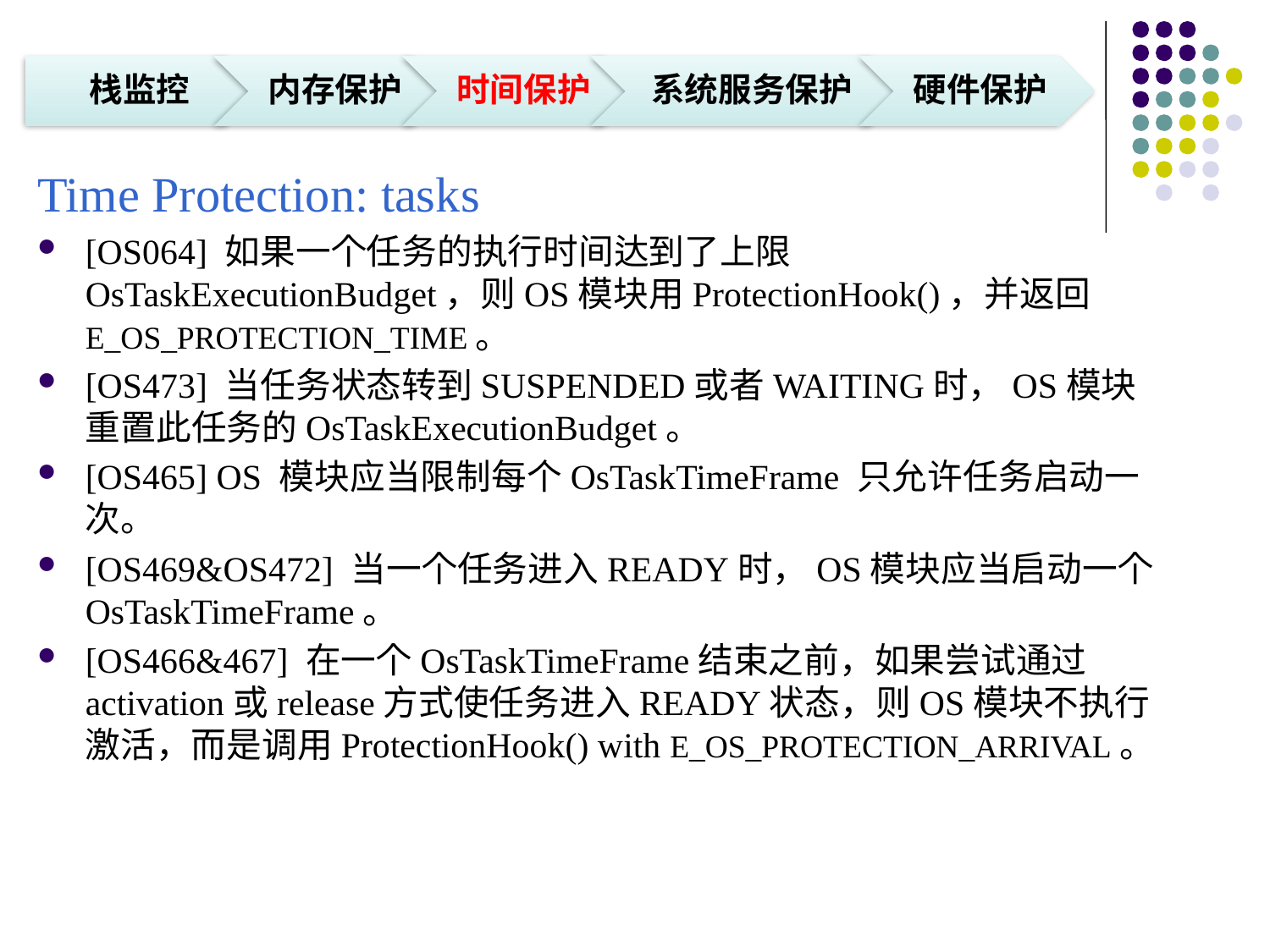

栈监控
内存保护
时间保护
系统服务保护
硬件保护
Time Protection: tasks
[OS064] 如果一个任务的执行时间达到了上限OsTaskExecutionBudget，则OS模块用ProtectionHook()，并返回E_OS_PROTECTION_TIME。
[OS473] 当任务状态转到SUSPENDED或者WAITING时，OS模块重置此任务的OsTaskExecutionBudget。
[OS465] OS 模块应当限制每个OsTaskTimeFrame 只允许任务启动一次。
[OS469&OS472] 当一个任务进入READY时，OS模块应当启动一个 OsTaskTimeFrame。
[OS466&467] 在一个OsTaskTimeFrame结束之前，如果尝试通过activation或release方式使任务进入READY状态，则OS模块不执行激活，而是调用ProtectionHook() with E_OS_PROTECTION_ARRIVAL。